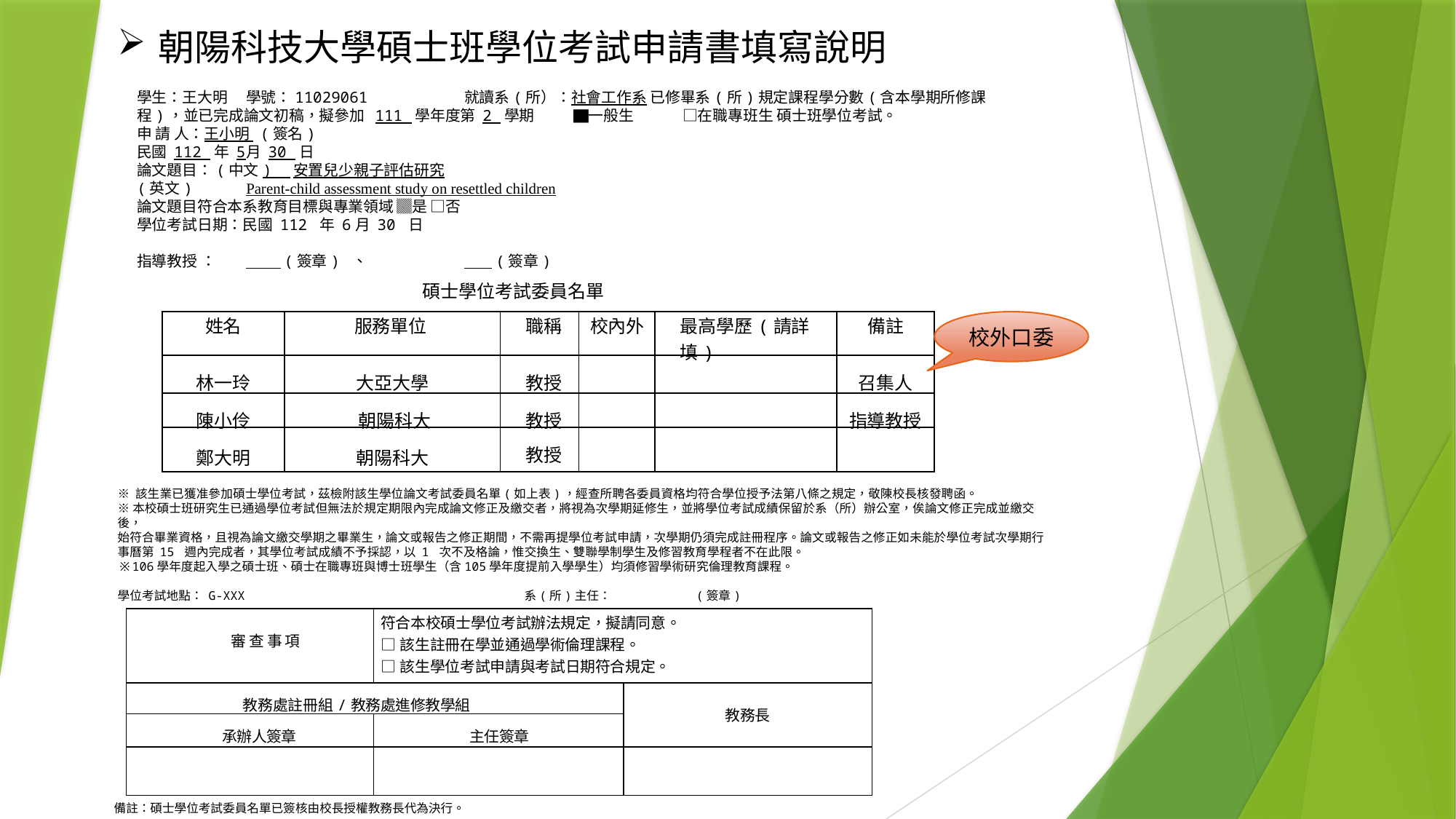

朝陽科技大學碩士班學位考試申請書填寫說明

學生：王大明	學號：11029061	就讀系(所）：社會工作系 已修畢系(所)規定課程學分數(含本學期所修課程)，並已完成論文初稿，擬參加  111 學年度第 2 學期 	▇一般生	□在職專班生 碩士班學位考試。
申 請 人：王小明  (簽名)
民國 112 年 5	月 30 日
論文題目：(中文)  安置兒少親子評估研究
(英文)	Parent-child assessment study on resettled children
論文題目符合本系教育目標與專業領域 ▓是 □否
學位考試日期：民國 112 年 6	月 30 日

指導教授 ：	          (簽章) 、	        (簽章)
碩士學位考試委員名單
| 姓名 | 服務單位 | 職稱 | 校內外 | 最高學歷(請詳填) | 備註 |
| --- | --- | --- | --- | --- | --- |
| 林一玲 | 大亞大學 | 教授 |  |  | 召集人 |
| 陳小伶 | 朝陽科大 | 教授 |  |  | 指導教授 |
| 鄭大明 | 朝陽科大 | 教授 |  |  |  |
校外口委
※ 該生業已獲准參加碩士學位考試，茲檢附該生學位論文考試委員名單(如上表)，經查所聘各委員資格均符合學位授予法第八條之規定，敬陳校長核發聘函。
※本校碩士班研究生已通過學位考試但無法於規定期限內完成論文修正及繳交者，將視為次學期延修生，並將學位考試成績保留於系（所）辦公室，俟論文修正完成並繳交後，
始符合畢業資格，且視為論文繳交學期之畢業生，論文或報告之修正期間，不需再提學位考試申請，次學期仍須完成註冊程序。論文或報告之修正如未能於學位考試次學期行事曆第 15 週內完成者，其學位考試成績不予採認，以 1 次不及格論，惟交換生、雙聯學制學生及修習教育學程者不在此限。
※106學年度起入學之碩士班、碩士在職專班與博士班學生（含105學年度提前入學學生）均須修習學術研究倫理教育課程。

學位考試地點： G-XXX                                      系(所)主任：	           (簽章)
| 審 查 事 項 | 符合本校碩士學位考試辦法規定，擬請同意。 □該生註冊在學並通過學術倫理課程。 □該生學位考試申請與考試日期符合規定。 |  |
| --- | --- | --- |
| 教務處註冊組/教務處進修教學組 |  | 教務長 |
| 承辦人簽章 | 主任簽章 |  |
|  |  |  |
備註：碩士學位考試委員名單已簽核由校長授權教務長代為決行。